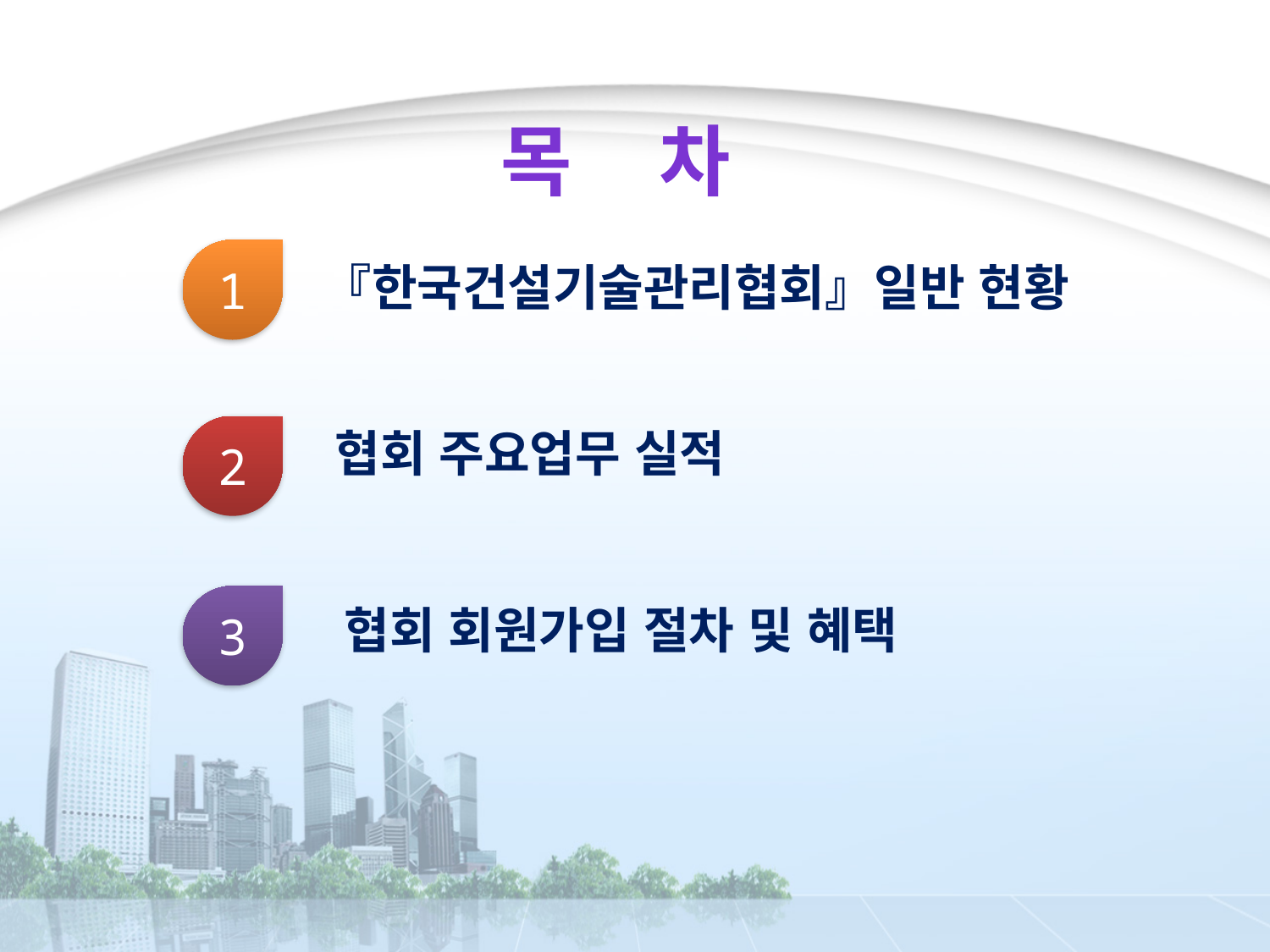

목    차
1
『한국건설기술관리협회』일반 현황
2
협회 주요업무 실적
3
협회 회원가입 절차 및 혜택